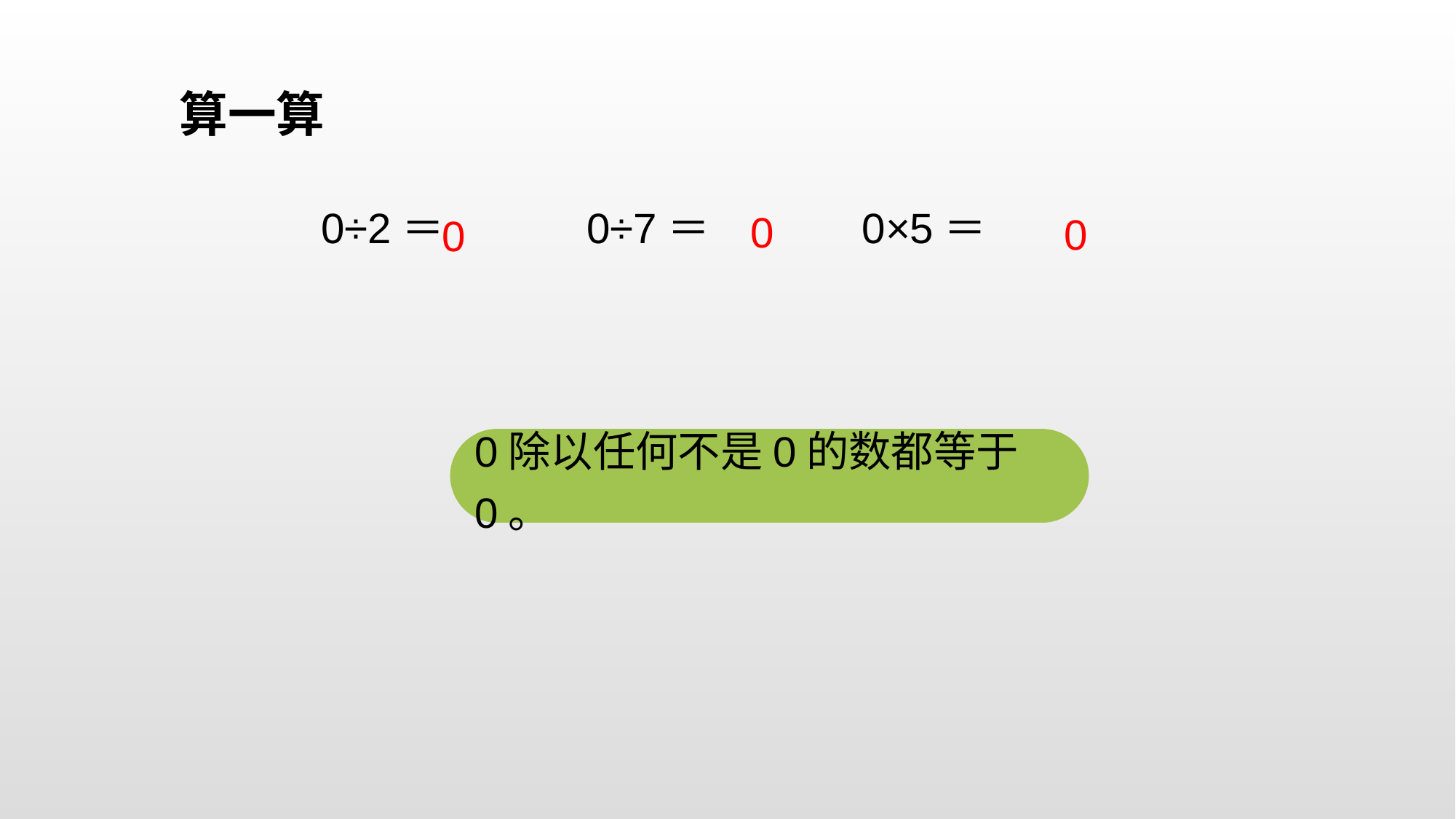

算一算

0÷2＝              0÷7＝               0×5＝
0
0
0
0除以任何不是0的数都等于0。